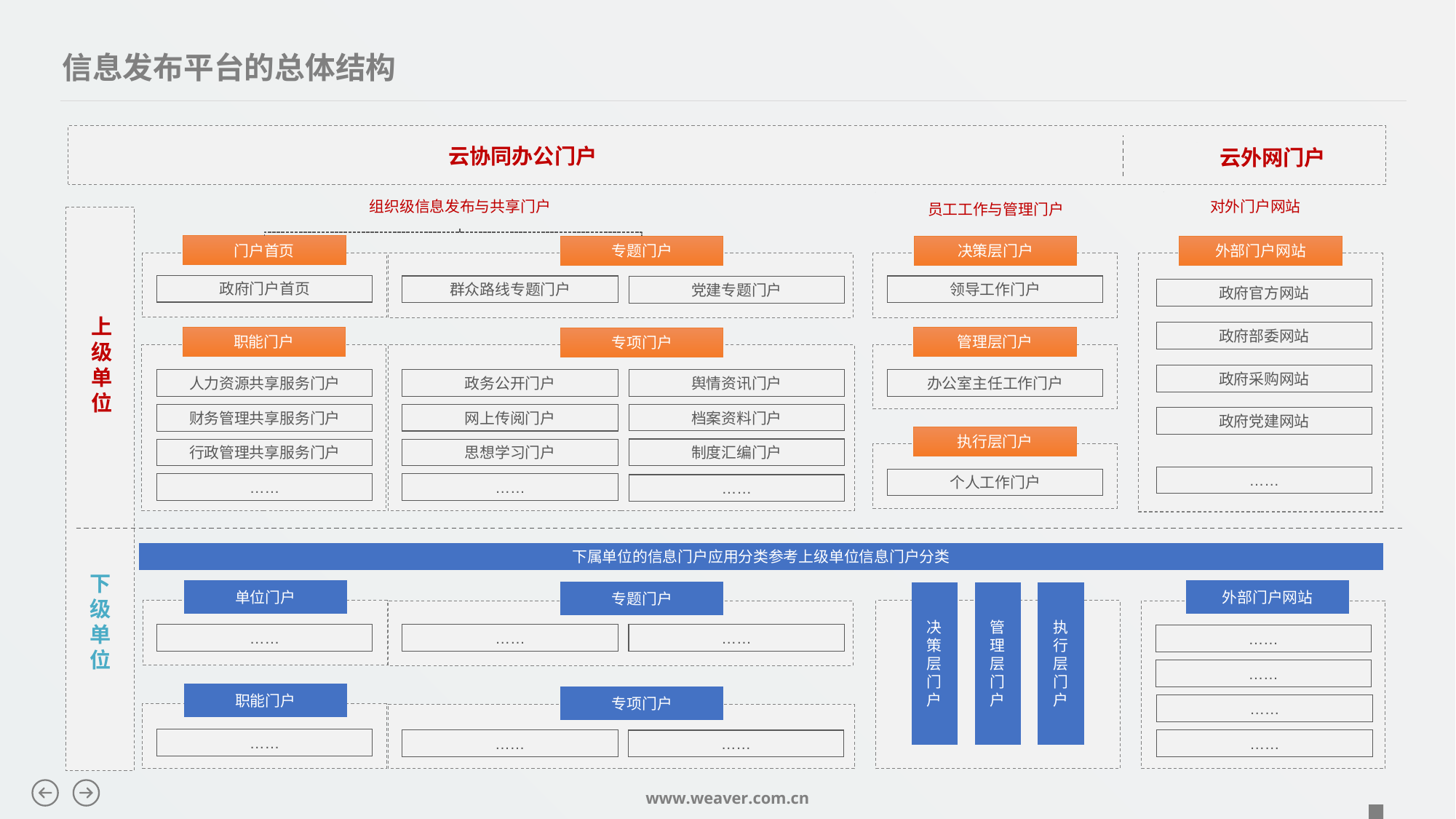

信息发布平台的总体结构

云协同办公门户
云外网门户
组织级信息发布与共享门户
员工工作与管理门户
对外门户网站

门户首页
专题门户
决策层门户
外部门户网站

政府门户首页
群众路线专题门户
领导工作门户
党建专题门户
政府官方网站
上级单位
政府部委网站
职能门户
管理层门户
专项门户

政府采购网站
舆情资讯门户
人力资源共享服务门户
办公室主任工作门户
政务公开门户
档案资料门户
网上传阅门户
财务管理共享服务门户
政府党建网站
执行层门户
制度汇编门户
思想学习门户
行政管理共享服务门户

……
个人工作门户
……
……
……
下属单位的信息门户应用分类参考上级单位信息门户分类
下级单位
单位门户
外部门户网站
专题门户
决策层门户
管理层门户
执行层门户

……
……
……
……
……
职能门户
专项门户
……

……
……
……
……